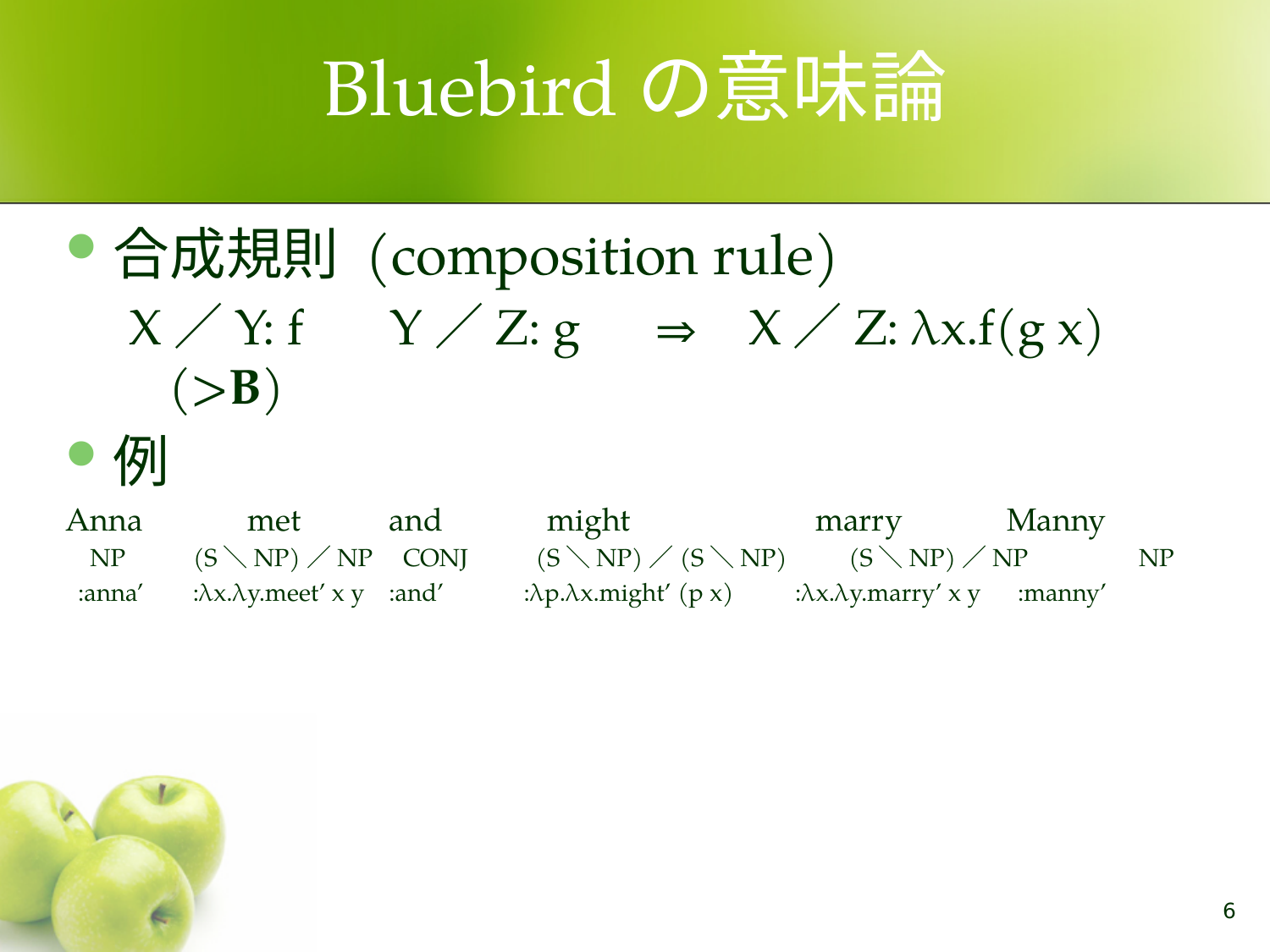

# Bluebirdの意味論
合成規則 (composition rule)
X／Y: f       Y／Z: g      ⇒    X／Z: λx.f(g x)     (>B)
例
Anna             met           and             might                       marry             Manny
    NP           (S＼NP)／NP     CONJ           (S＼NP)／(S＼NP)          (S＼NP)／NP                  NP
  :anna’        :λx.λy.meet’ x y    :and’             :λp.λx.might’ (p x)          :λx.λy.marry’ x y      :manny’

6